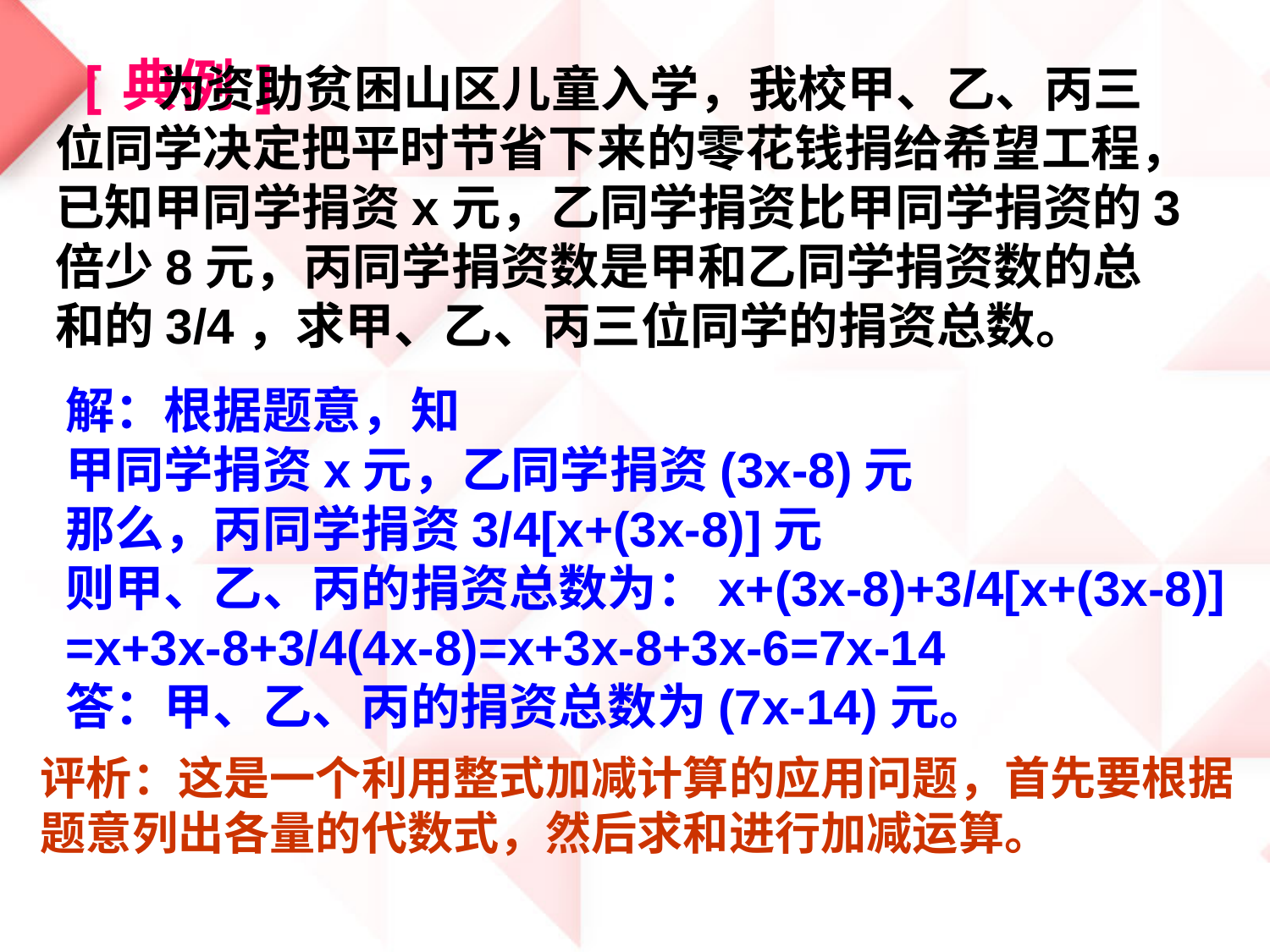

[典例]
        为资助贫困山区儿童入学，我校甲、乙、丙三位同学决定把平时节省下来的零花钱捐给希望工程，已知甲同学捐资x元，乙同学捐资比甲同学捐资的3倍少8元，丙同学捐资数是甲和乙同学捐资数的总和的3/4，求甲、乙、丙三位同学的捐资总数。
解：根据题意，知
甲同学捐资x元，乙同学捐资(3x-8)元
那么，丙同学捐资3/4[x+(3x-8)]元
则甲、乙、丙的捐资总数为：x+(3x-8)+3/4[x+(3x-8)]
=x+3x-8+3/4(4x-8)=x+3x-8+3x-6=7x-14
答：甲、乙、丙的捐资总数为(7x-14)元。
评析：这是一个利用整式加减计算的应用问题，首先要根据题意列出各量的代数式，然后求和进行加减运算。